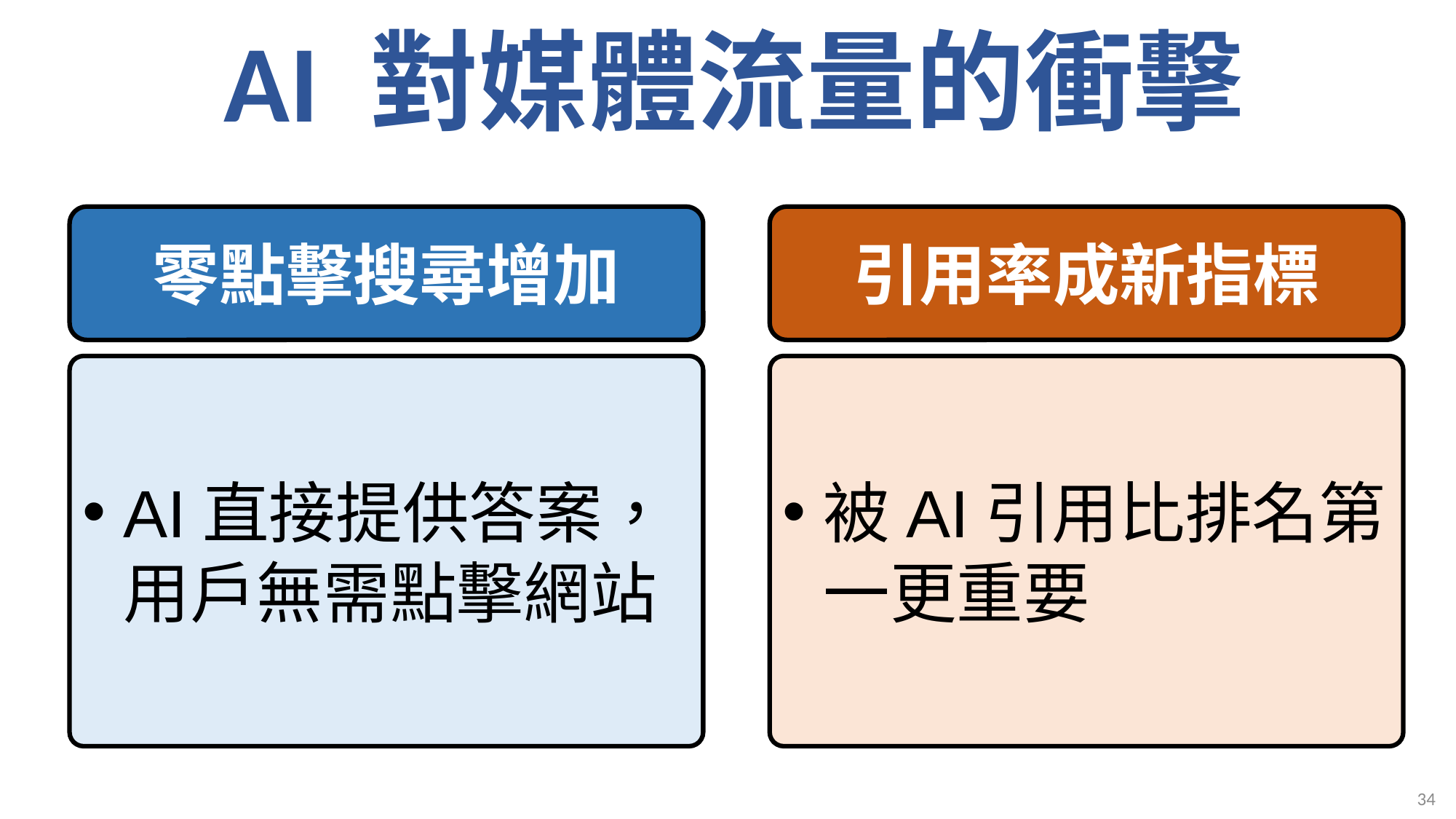

# AI 對媒體流量的衝擊
零點擊搜尋增加
引用率成新指標
AI直接提供答案，
用戶無需點擊網站
被AI引用比排名第一更重要
34